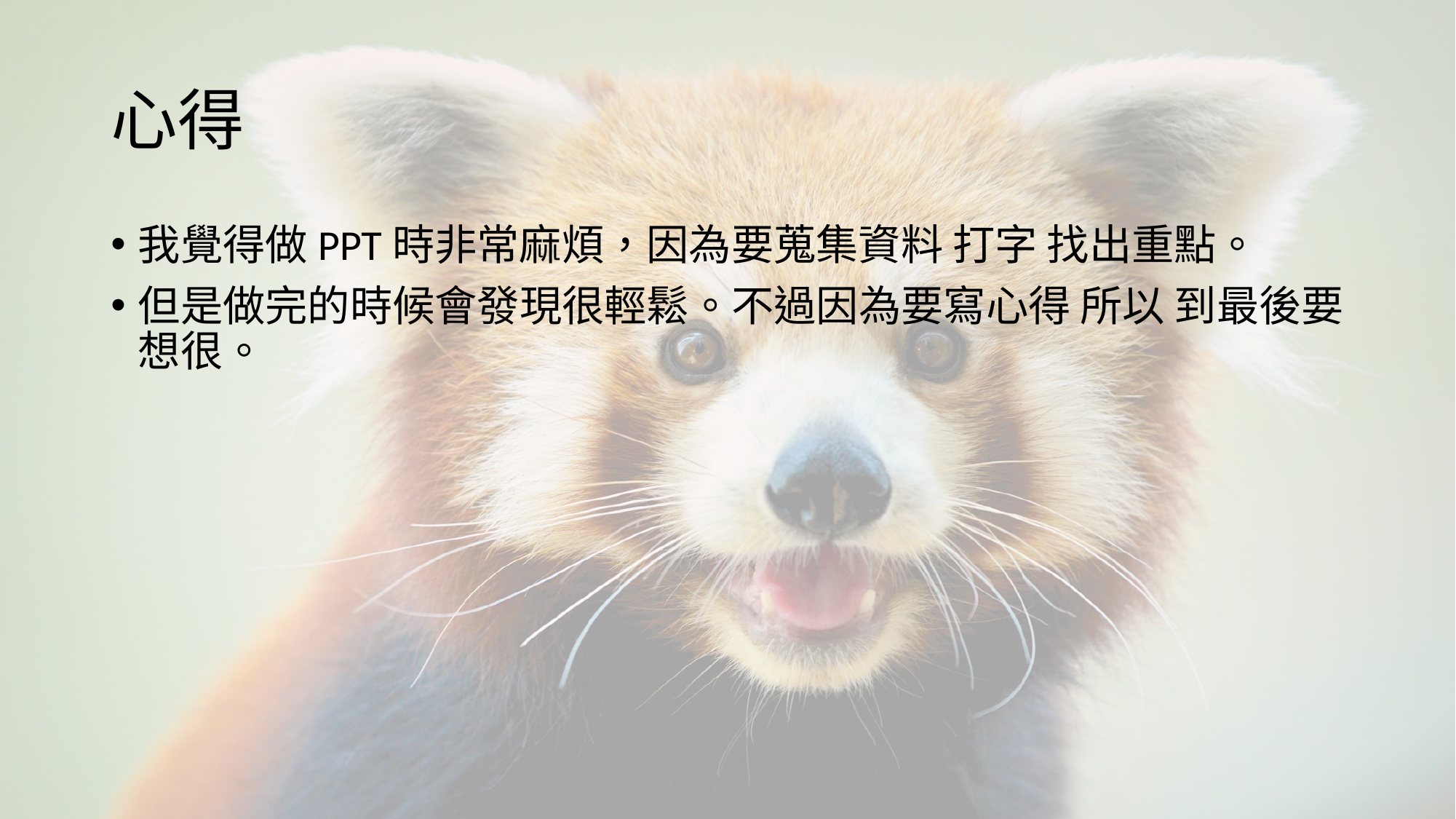

# 心得
我覺得做PPT時非常麻煩，因為要蒐集資料 打字 找出重點。
但是做完的時候會發現很輕鬆。不過因為要寫心得 所以 到最後要想很。